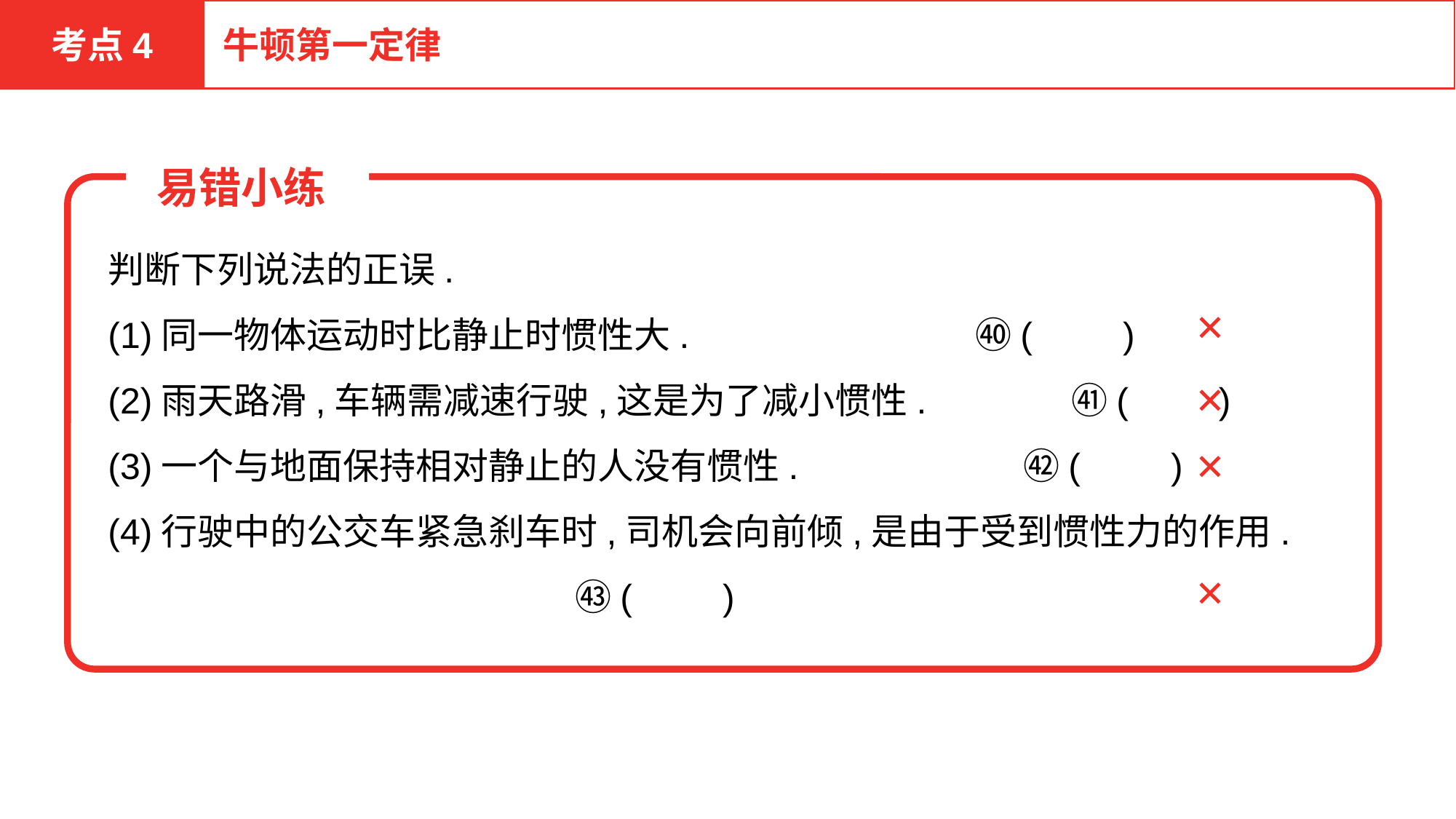

考点4
牛顿第一定律
 易错小练

判断下列说法的正误.
(1)同一物体运动时比静止时惯性大.	                    ㊵(　　)
(2)雨天路滑,车辆需减速行驶,这是为了减小惯性.	        ㊶(　　)
(3)一个与地面保持相对静止的人没有惯性.	              ㊷(　　)
(4)行驶中的公交车紧急刹车时,司机会向前倾,是由于受到惯性力的作用.
                                                        ㊸(　　)
✕
✕
✕
✕